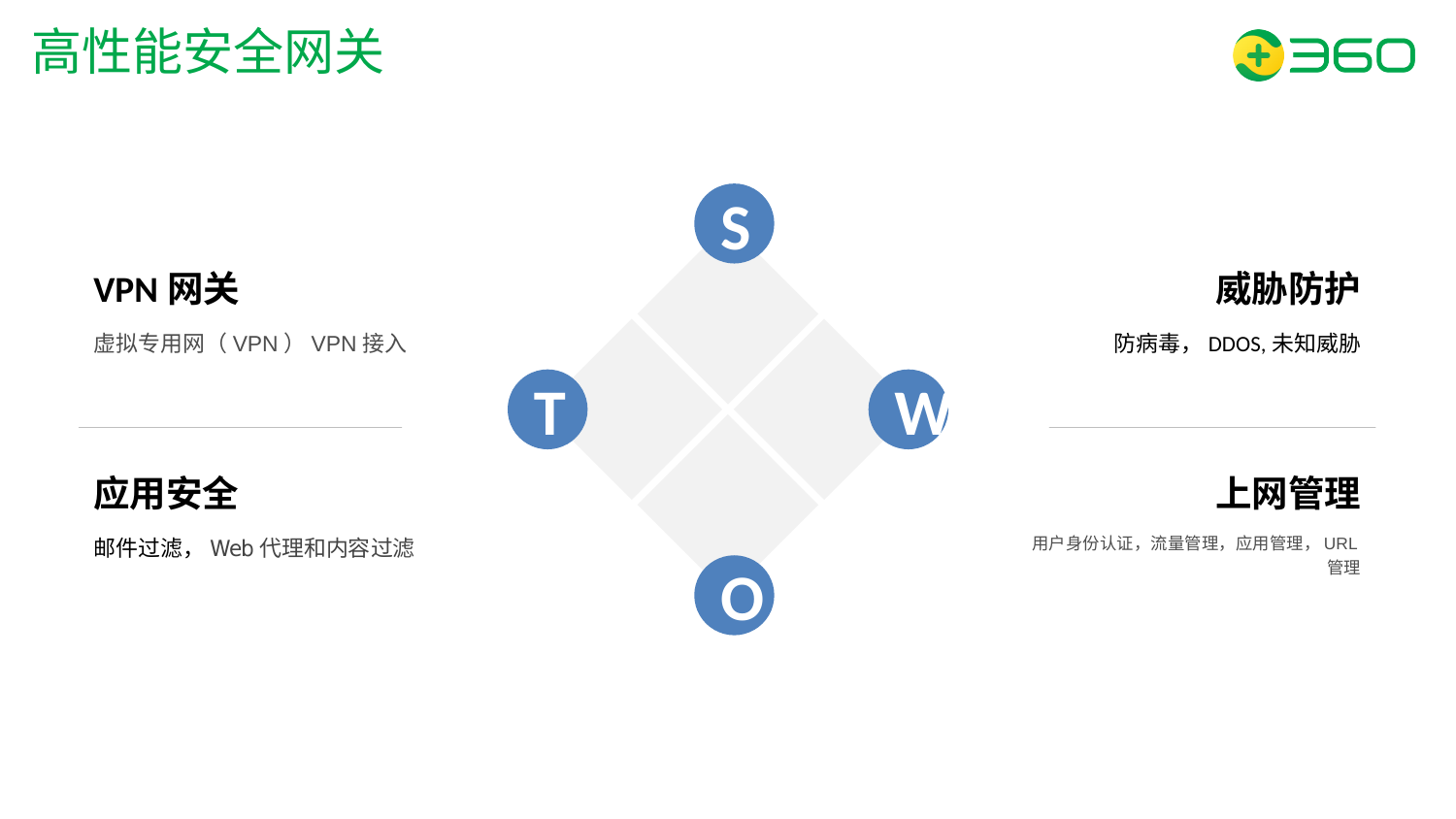

高性能安全网关
S
T
W
O

VPN网关
虚拟专用网（VPN）VPN接入
应用安全
邮件过滤，Web代理和内容过滤
威胁防护
防病毒，DDOS,未知威胁
上网管理
用户身份认证，流量管理，应用管理，URL管理